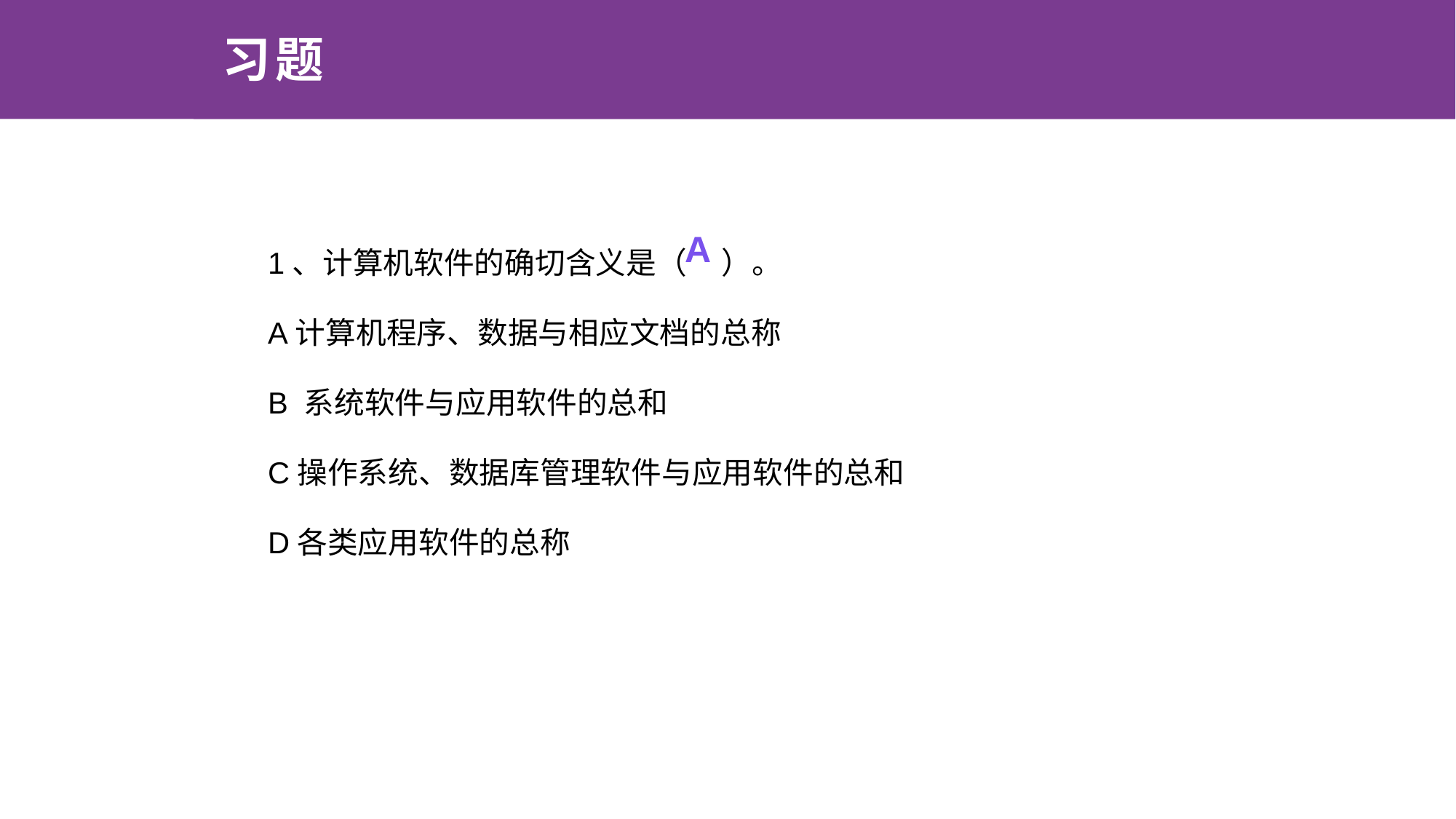

习题
# 习题
1、计算机软件的确切含义是（A）。
A计算机程序、数据与相应文档的总称
B 系统软件与应用软件的总和
C操作系统、数据库管理软件与应用软件的总和
D各类应用软件的总称

A